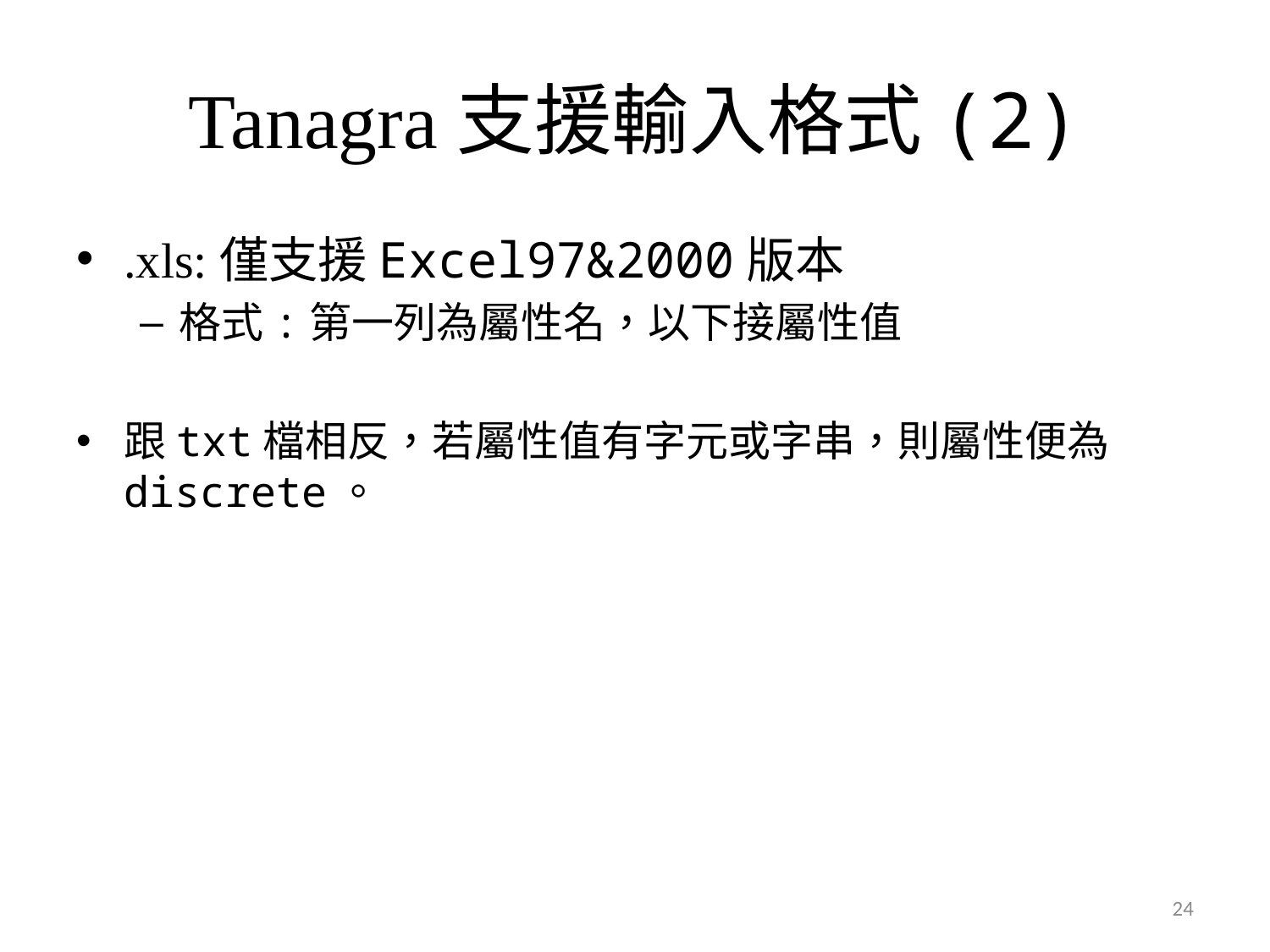

# Tanagra支援輸入格式(2)
.xls:僅支援Excel97&2000版本
格式:第一列為屬性名，以下接屬性值

跟txt檔相反，若屬性值有字元或字串，則屬性便為discrete。
24